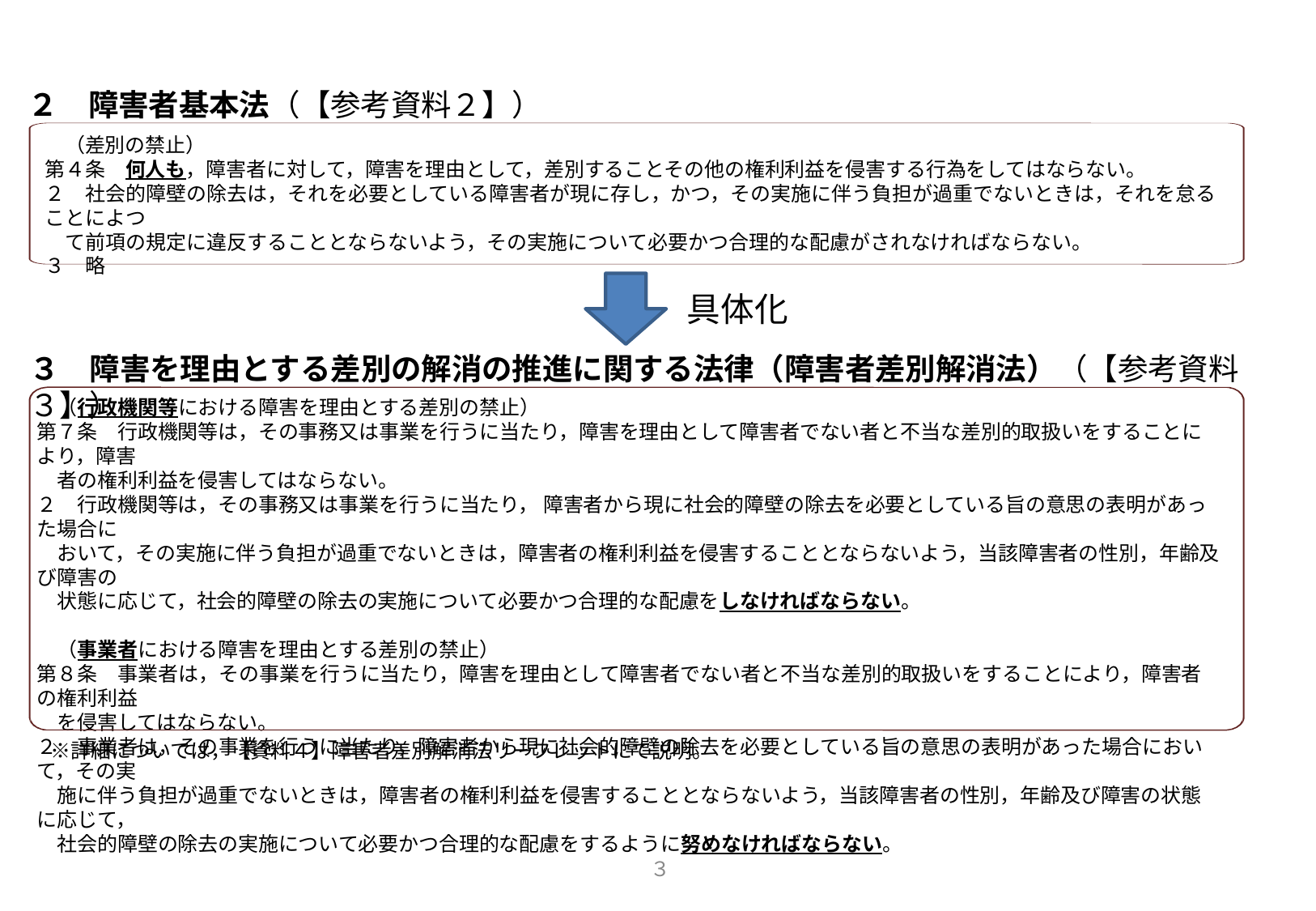

２　障害者基本法（【参考資料２】）

　（差別の禁止）
第４条　何人も，障害者に対して，障害を理由として，差別することその他の権利利益を侵害する行為をしてはならない。
２　社会的障壁の除去は，それを必要としている障害者が現に存し，かつ，その実施に伴う負担が過重でないときは，それを怠ることによつ
　て前項の規定に違反することとならないよう，その実施について必要かつ合理的な配慮がされなければならない。
３　略

具体化
３　障害を理由とする差別の解消の推進に関する法律（障害者差別解消法）（【参考資料３】）

　（行政機関等における障害を理由とする差別の禁止）
第７条　行政機関等は，その事務又は事業を行うに当たり，障害を理由として障害者でない者と不当な差別的取扱いをすることにより，障害
　者の権利利益を侵害してはならない。
２　行政機関等は，その事務又は事業を行うに当たり， 障害者から現に社会的障壁の除去を必要としている旨の意思の表明があった場合に
　おいて，その実施に伴う負担が過重でないときは，障害者の権利利益を侵害することとならないよう，当該障害者の性別，年齢及び障害の
　状態に応じて，社会的障壁の除去の実施について必要かつ合理的な配慮をしなければならない。

　（事業者における障害を理由とする差別の禁止）
第８条　事業者は，その事業を行うに当たり，障害を理由として障害者でない者と不当な差別的取扱いをすることにより，障害者の権利利益
　を侵害してはならない。
２　事業者は，その事業を行うに当たり，障害者から現に社会的障壁の除去を必要としている旨の意思の表明があった場合において，その実
　施に伴う負担が過重でないときは，障害者の権利利益を侵害することとならないよう，当該障害者の性別，年齢及び障害の状態に応じて，
　社会的障壁の除去の実施について必要かつ合理的な配慮をするように努めなければならない。

　※詳細については，【資料４】障害者差別解消法リーフレットにて説明。
３